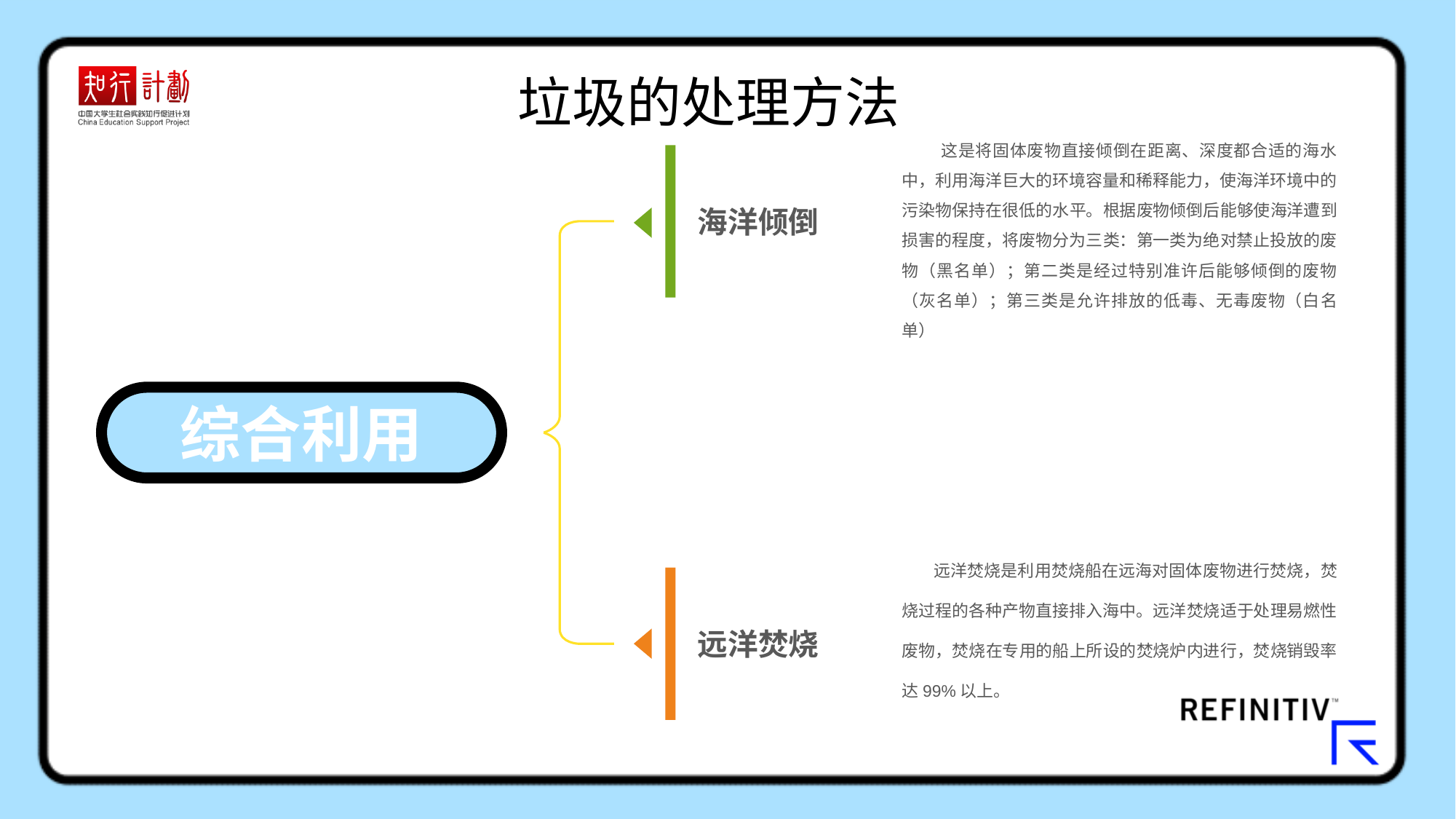

垃圾的处理方法
        这是将固体废物直接倾倒在距离、深度都合适的海水中，利用海洋巨大的环境容量和稀释能力，使海洋环境中的污染物保持在很低的水平。根据废物倾倒后能够使海洋遭到损害的程度，将废物分为三类：第一类为绝对禁止投放的废物（黑名单）；第二类是经过特别准许后能够倾倒的废物（灰名单）；第三类是允许排放的低毒、无毒废物（白名单）
海洋倾倒

综合利用

       远洋焚烧是利用焚烧船在远海对固体废物进行焚烧，焚烧过程的各种产物直接排入海中。远洋焚烧适于处理易燃性废物，焚烧在专用的船上所设的焚烧炉内进行，焚烧销毁率达99%以上。

远洋焚烧